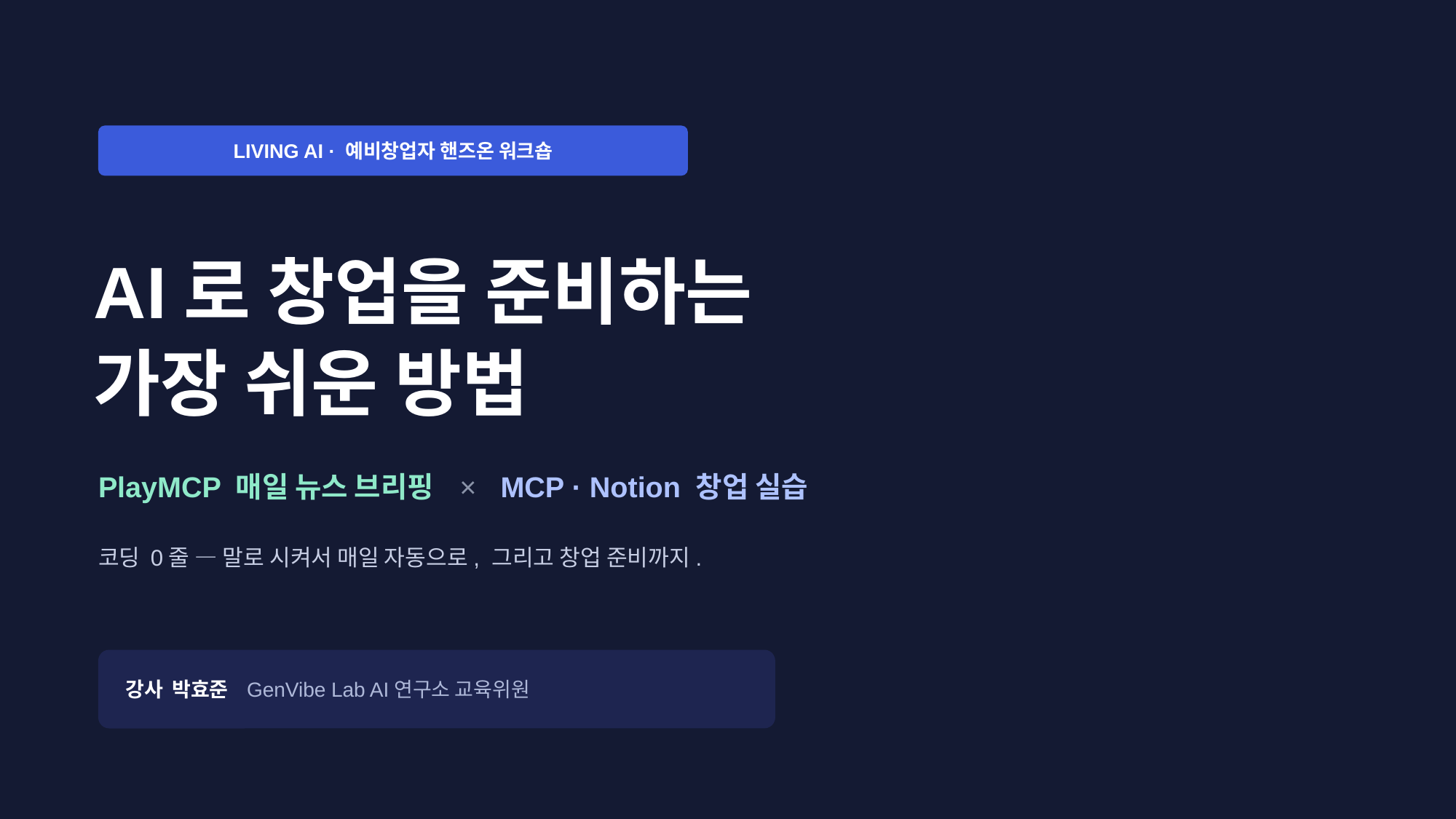

LIVING AI · 예비창업자 핸즈온 워크숍
AI로 창업을 준비하는
가장 쉬운 방법
PlayMCP 매일 뉴스 브리핑   ×   MCP · Notion 창업 실습
코딩 0줄 — 말로 시켜서 매일 자동으로, 그리고 창업 준비까지.

강사  박효준   GenVibe Lab AI연구소 교육위원